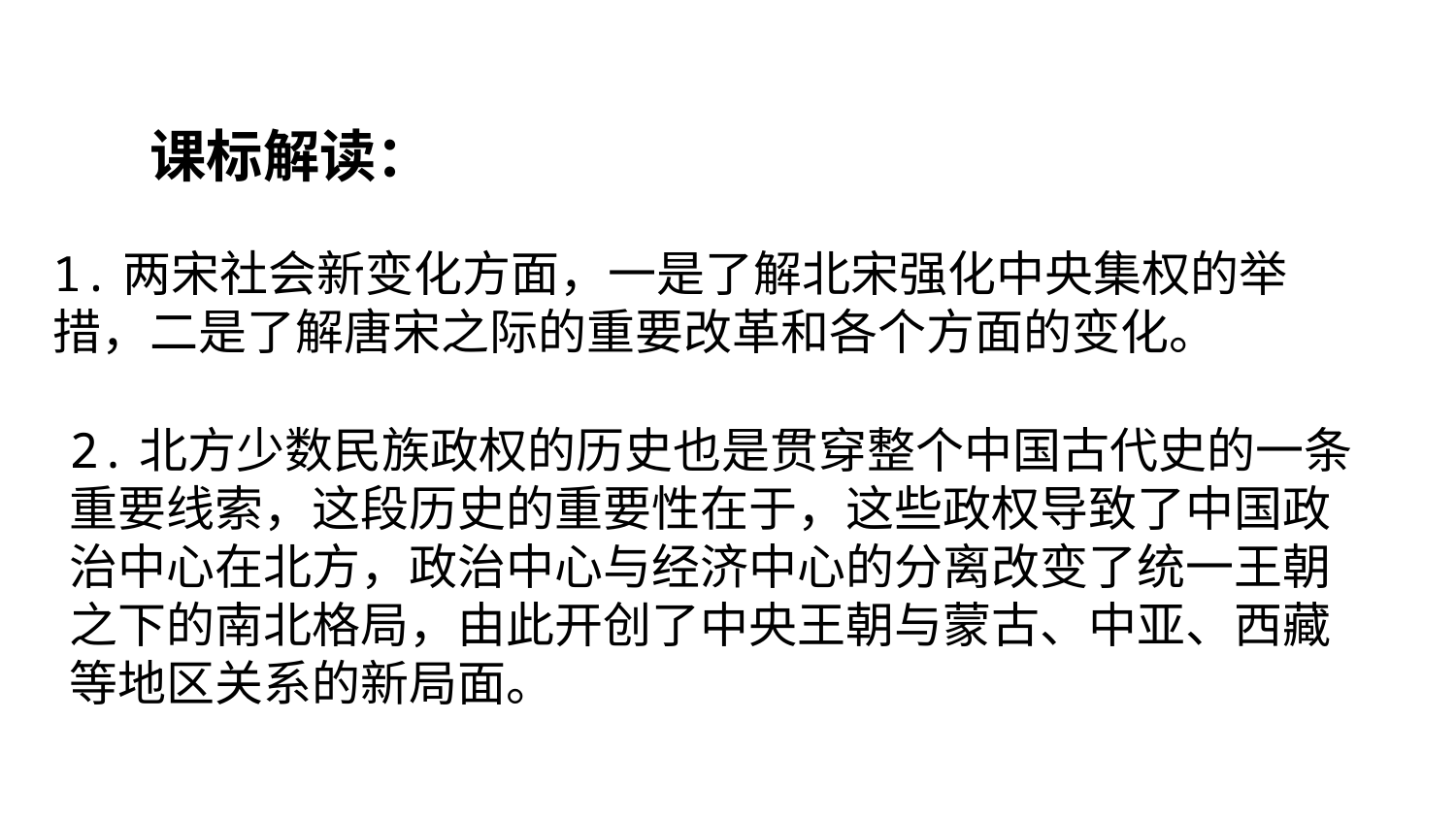

课标解读：

1.两宋社会新变化方面，一是了解北宋强化中央集权的举措，二是了解唐宋之际的重要改革和各个方面的变化。

2.北方少数民族政权的历史也是贯穿整个中国古代史的一条重要线索，这段历史的重要性在于，这些政权导致了中国政治中心在北方，政治中心与经济中心的分离改变了统一王朝之下的南北格局，由此开创了中央王朝与蒙古、中亚、西藏等地区关系的新局面。